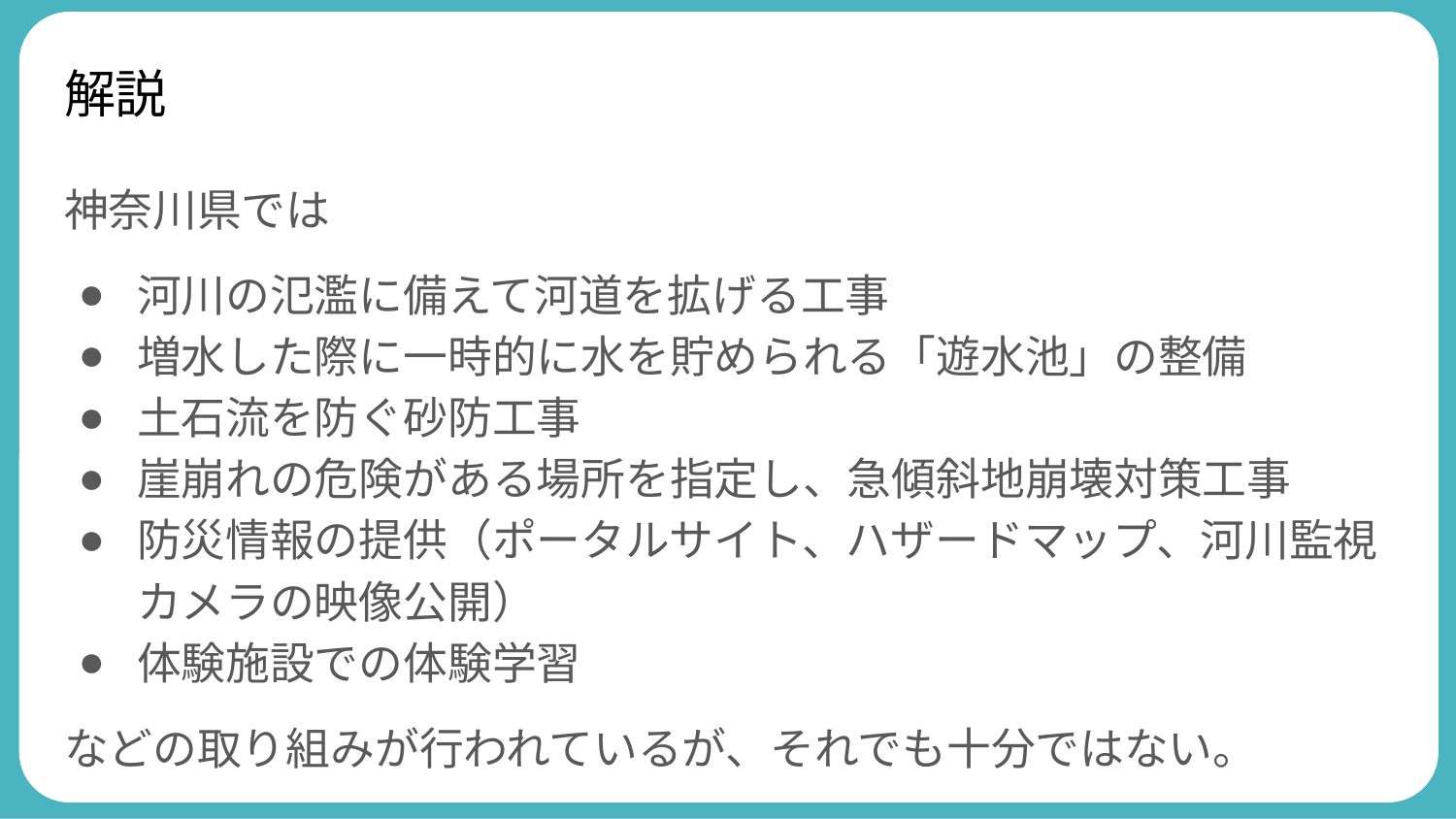

# 解説
神奈川県では
河川の氾濫に備えて河道を拡げる工事
増水した際に一時的に水を貯められる「遊水池」の整備
土石流を防ぐ砂防工事
崖崩れの危険がある場所を指定し、急傾斜地崩壊対策工事
防災情報の提供（ポータルサイト、ハザードマップ、河川監視カメラの映像公開）
体験施設での体験学習
などの取り組みが行われているが、それでも十分ではない。